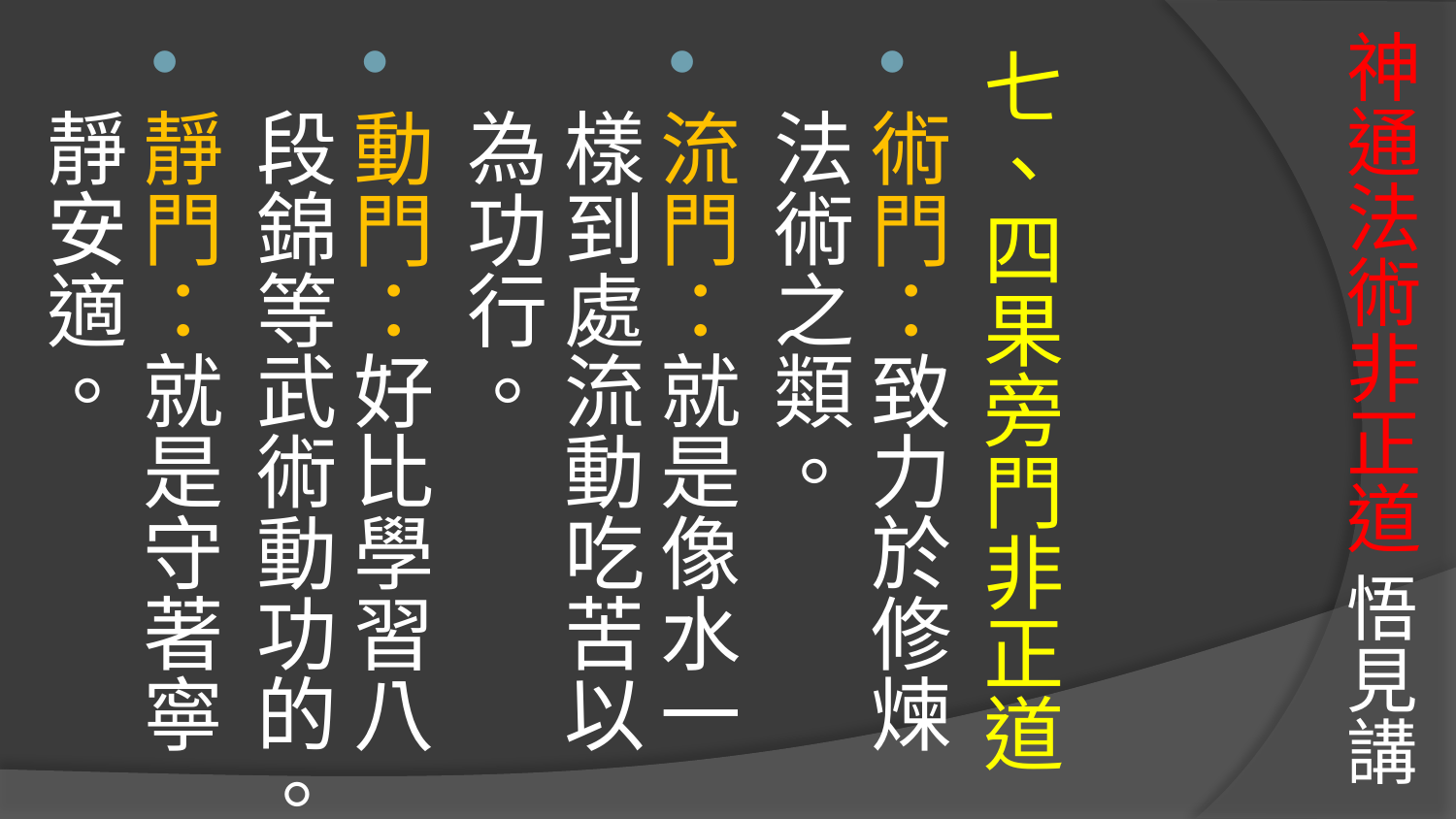

# 神通法術非正道 悟見講
七、四果旁門非正道
術門：致力於修煉法術之類。
流門：就是像水一樣到處流動吃苦以為功行。
動門：好比學習八段錦等武術動功的。
靜門：就是守著寧靜安適。